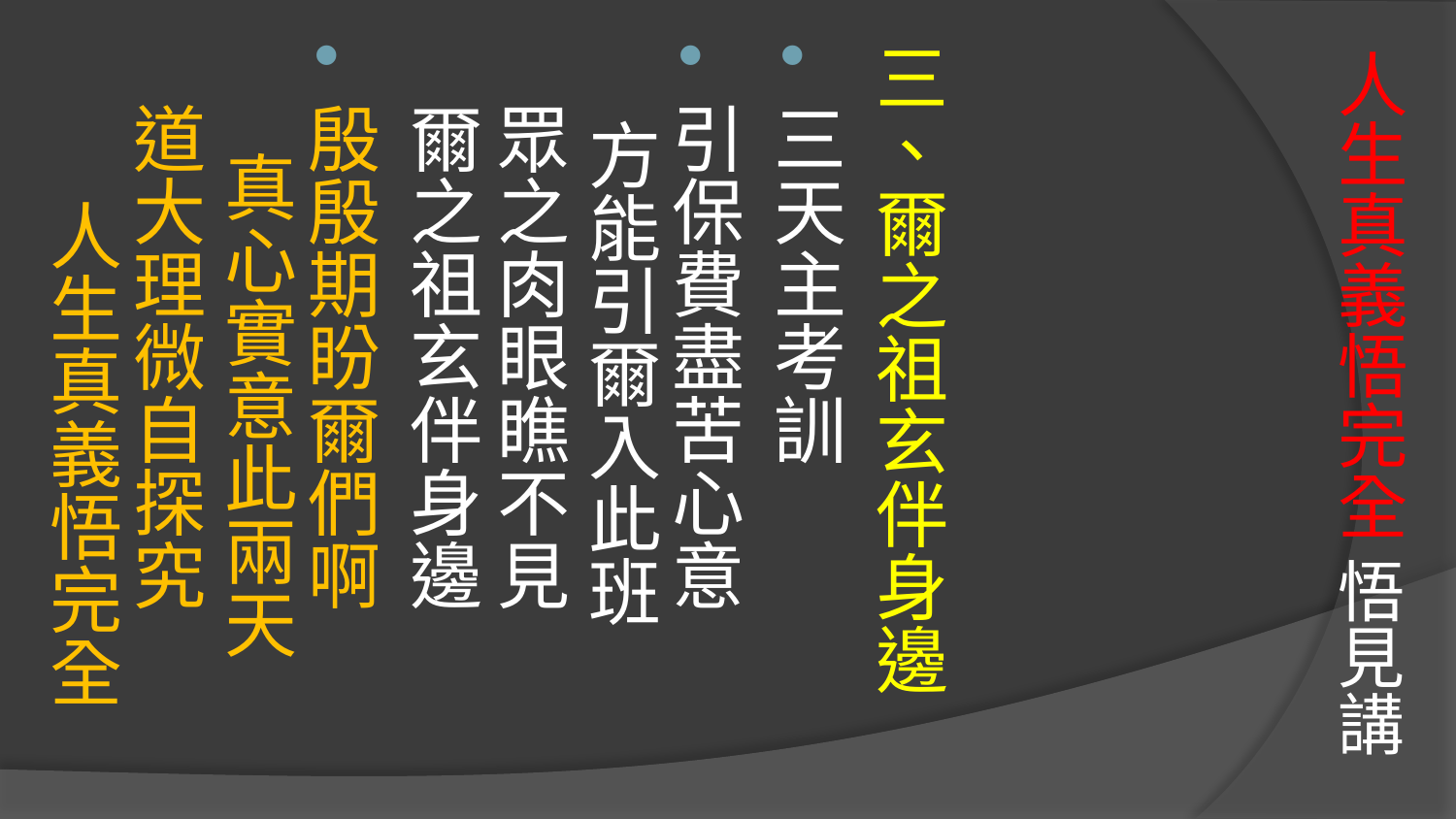

# 人生真義悟完全 悟見講
三、爾之祖玄伴身邊
三天主考訓
引保費盡苦心意　        方能引爾入此班　
眾之肉眼瞧不見　      爾之祖玄伴身邊
殷殷期盼爾們啊　          真心實意此兩天　
道大理微自探究　             人生真義悟完全